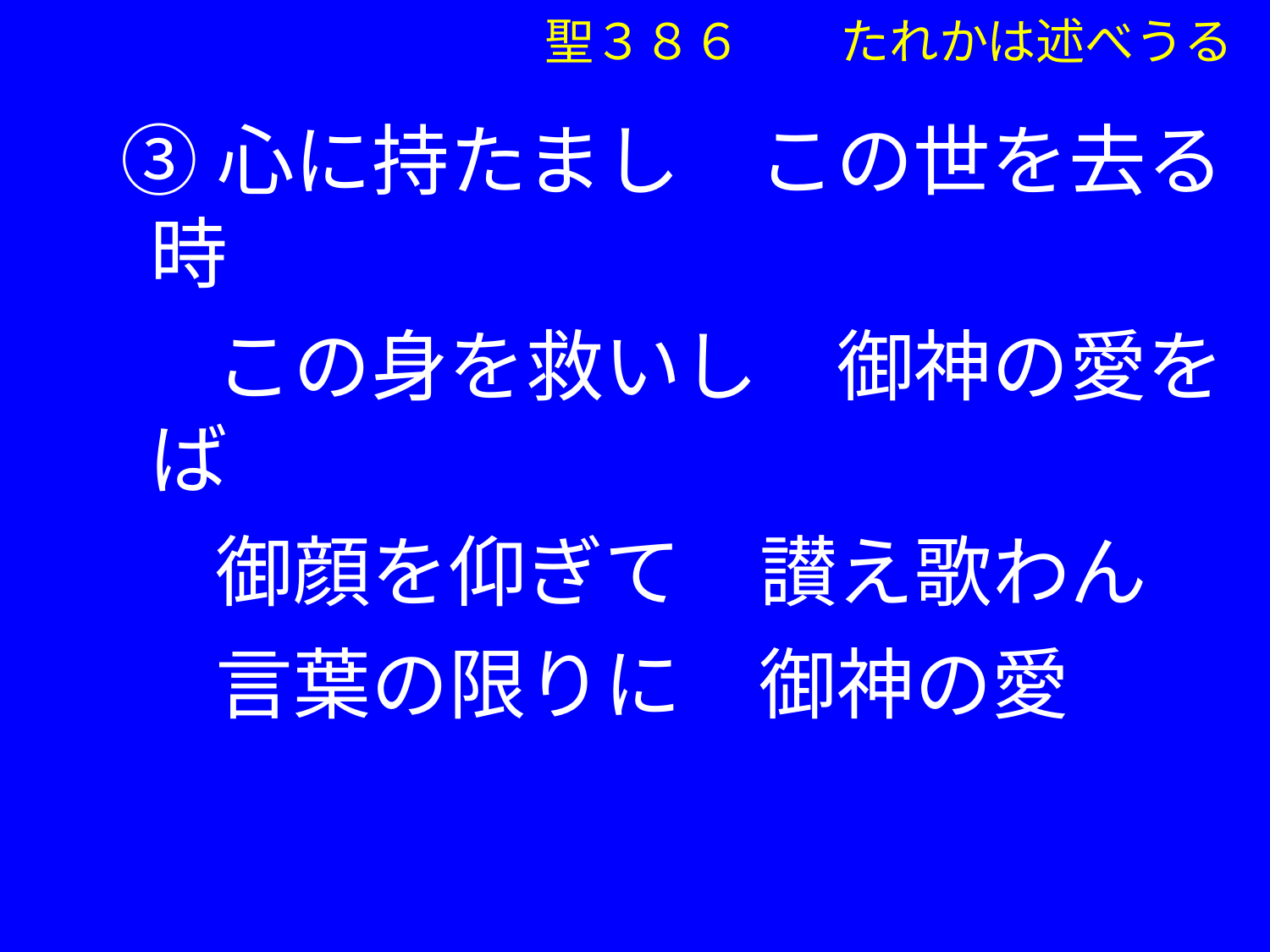

③心に持たまし　この世を去る時
　  この身を救いし　御神の愛をば
　  御顔を仰ぎて　讃え歌わん
　  言葉の限りに　御神の愛
聖３８６　　たれかは述べうる